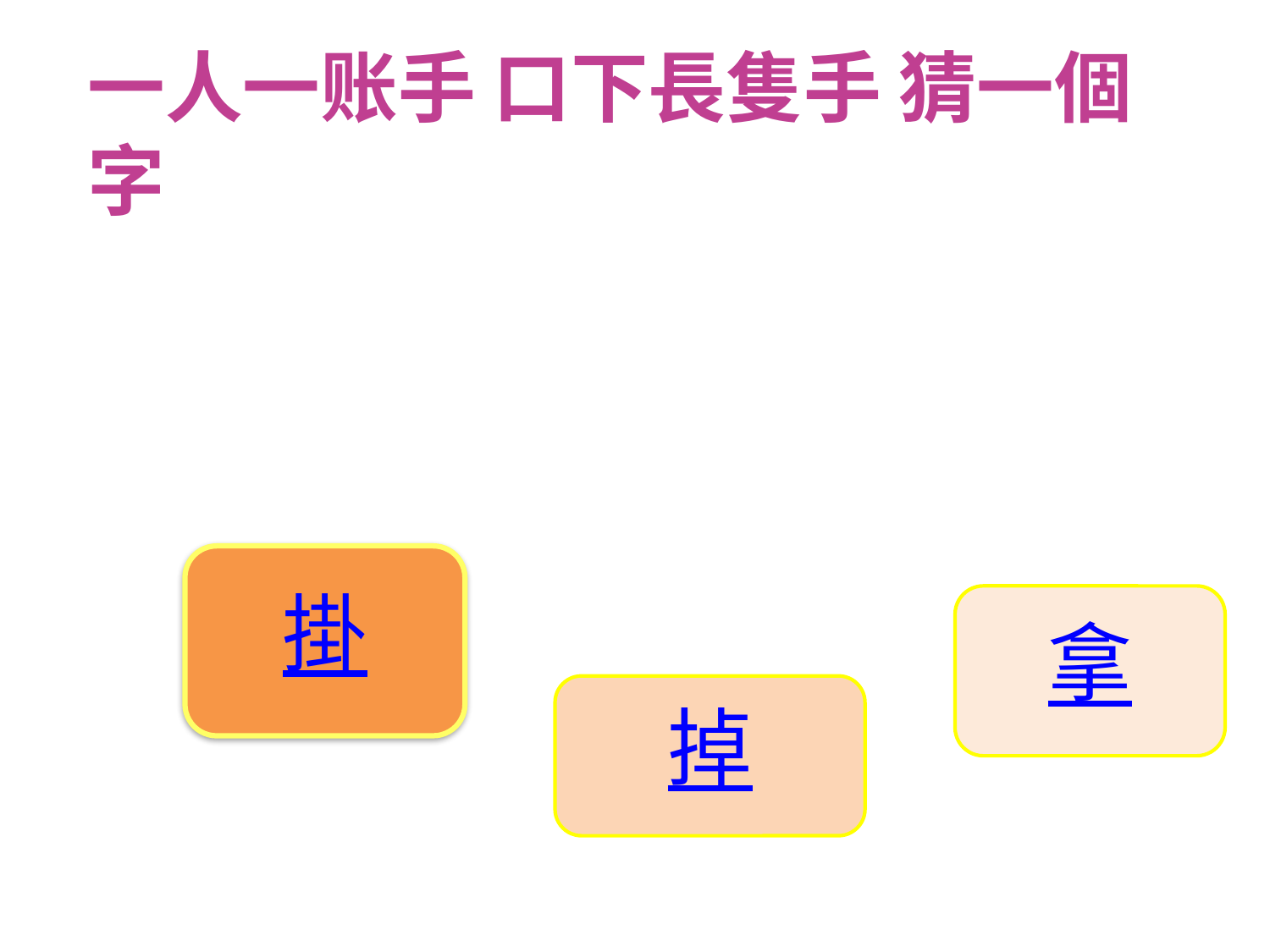

# 一人一账手 口下長隻手 猜一個字
掛
拿
掉